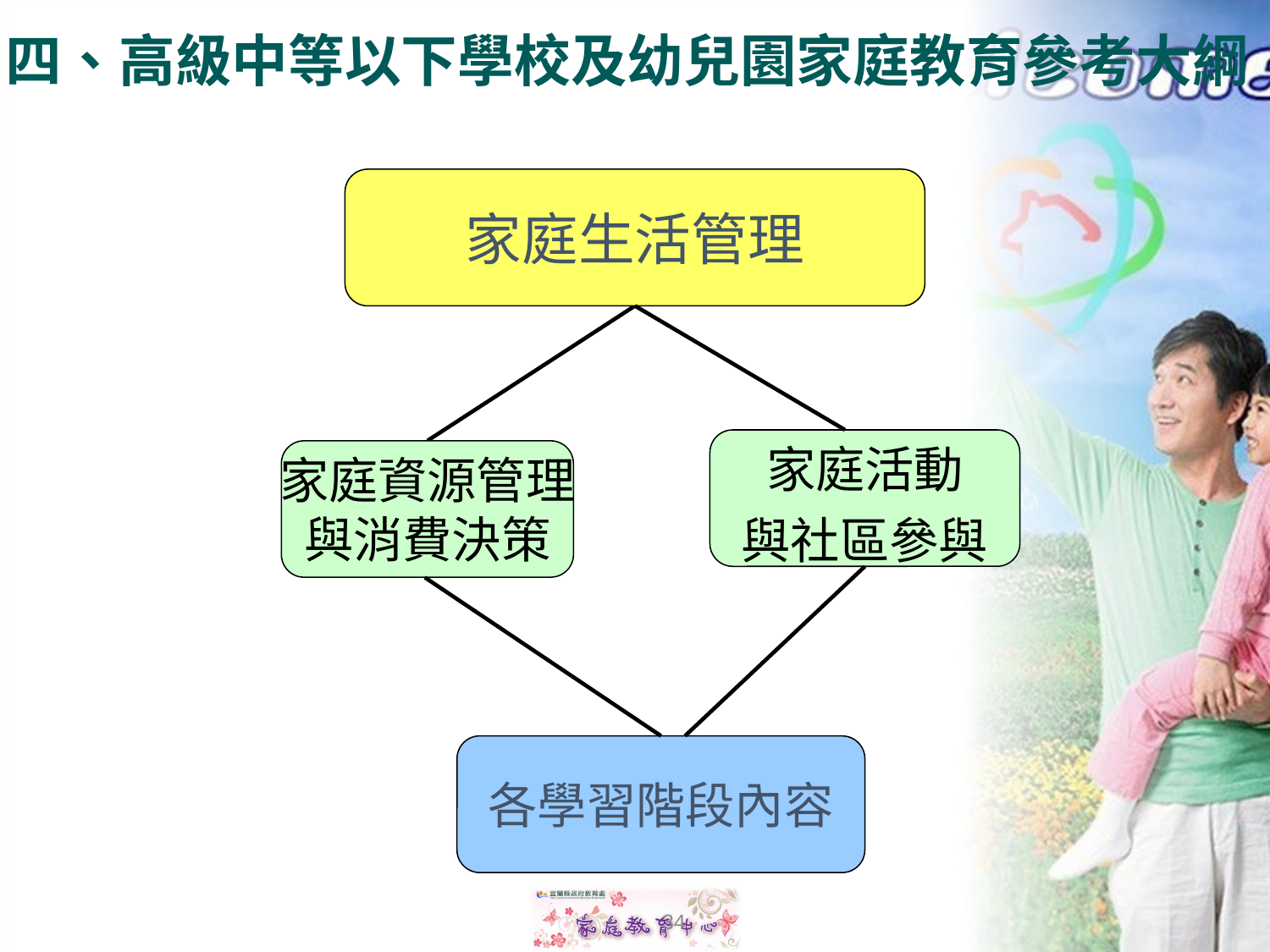

四、高級中等以下學校及幼兒園家庭教育參考大綱
家庭生活管理
家庭活動
與社區參與
家庭資源管理
與消費決策

各學習階段內容
34